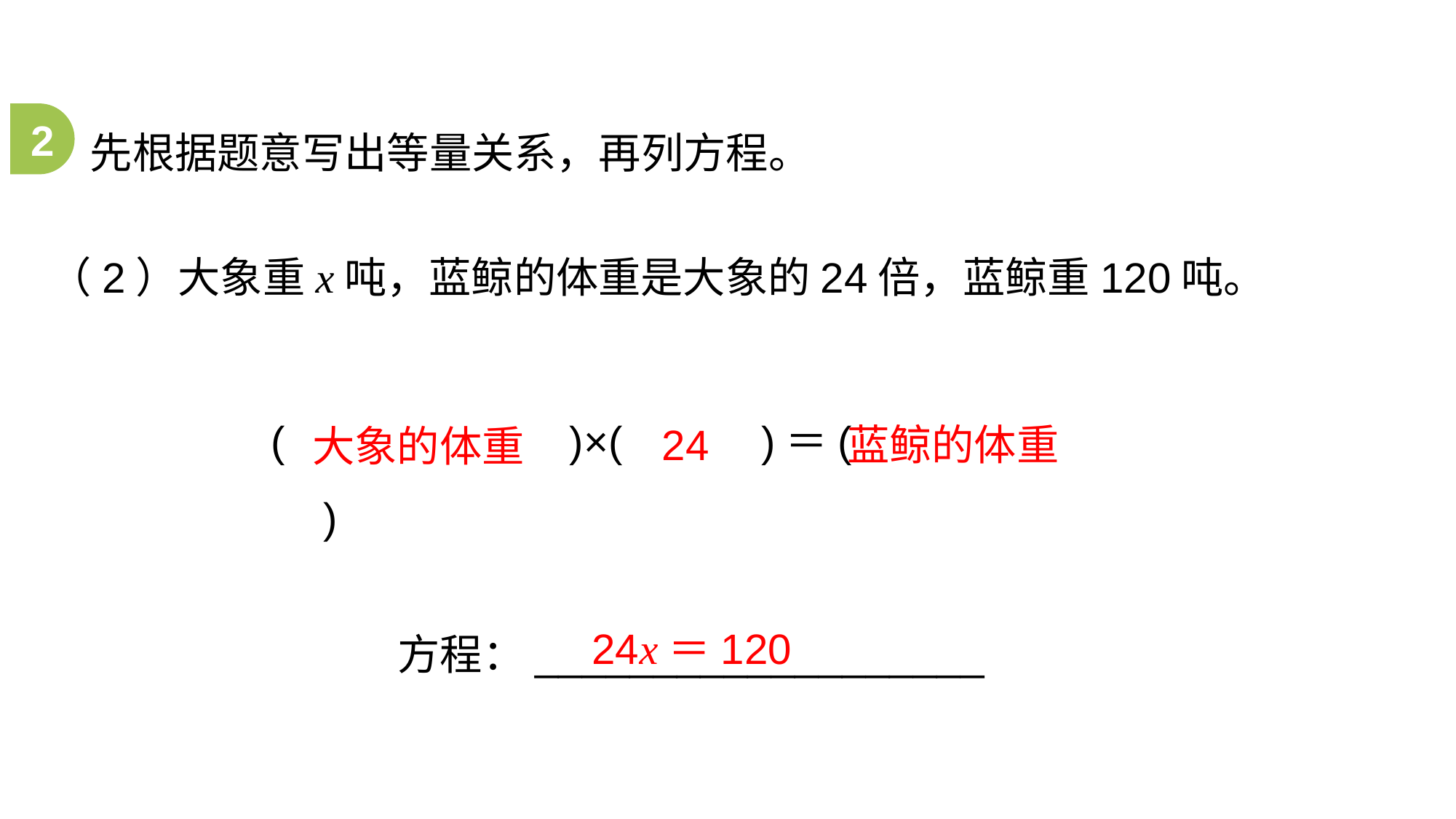

先根据题意写出等量关系，再列方程。
2
（2）大象重x吨，蓝鲸的体重是大象的24倍，蓝鲸重120吨。
(　　　　　　 )×(　        )＝(     　        　)
24
蓝鲸的体重
大象的体重
24x＝120
方程：___________________